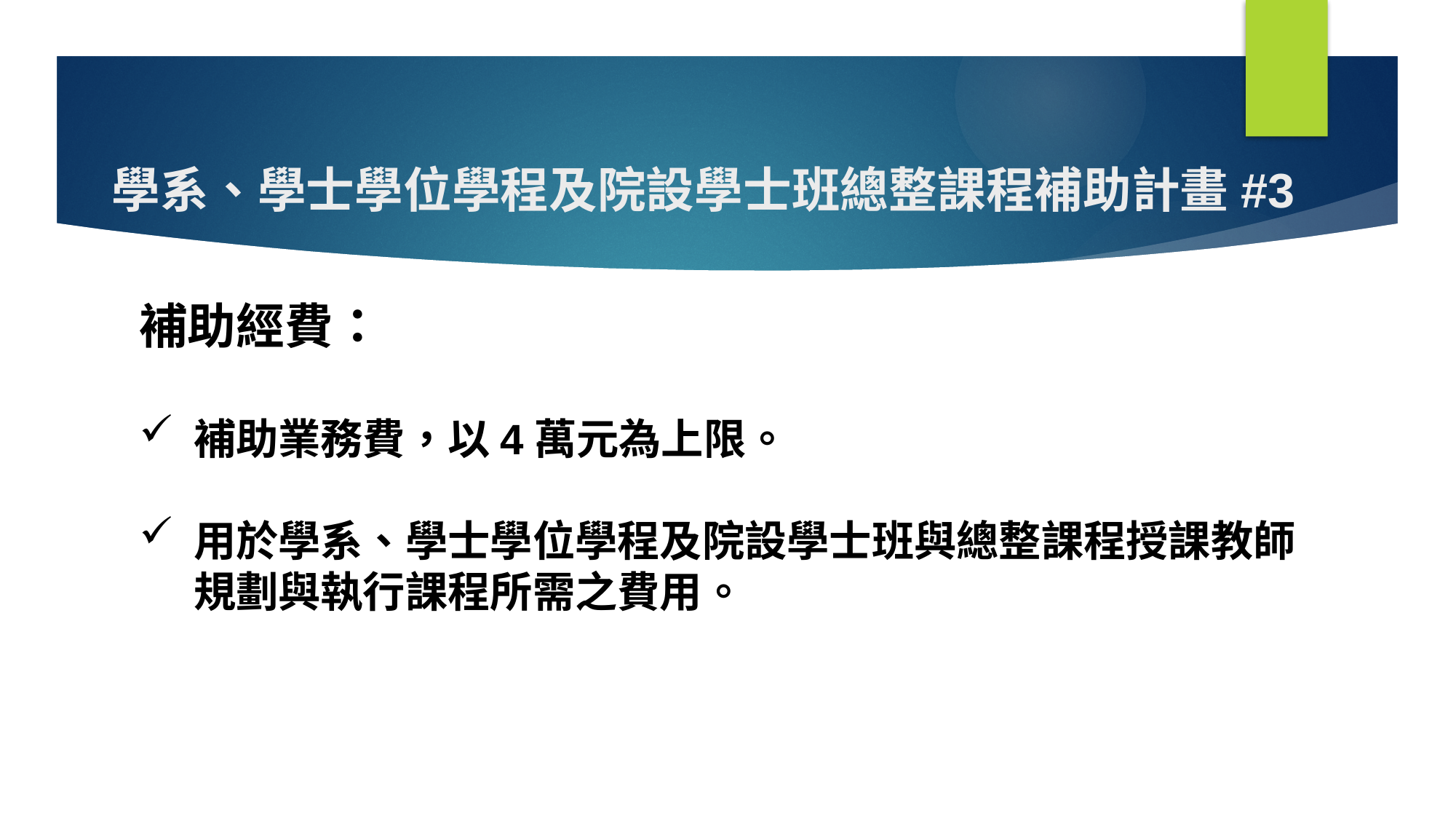

# 學系、學士學位學程及院設學士班總整課程補助計畫#3
補助經費：

補助業務費，以4萬元為上限。

用於學系、學士學位學程及院設學士班與總整課程授課教師規劃與執行課程所需之費用。